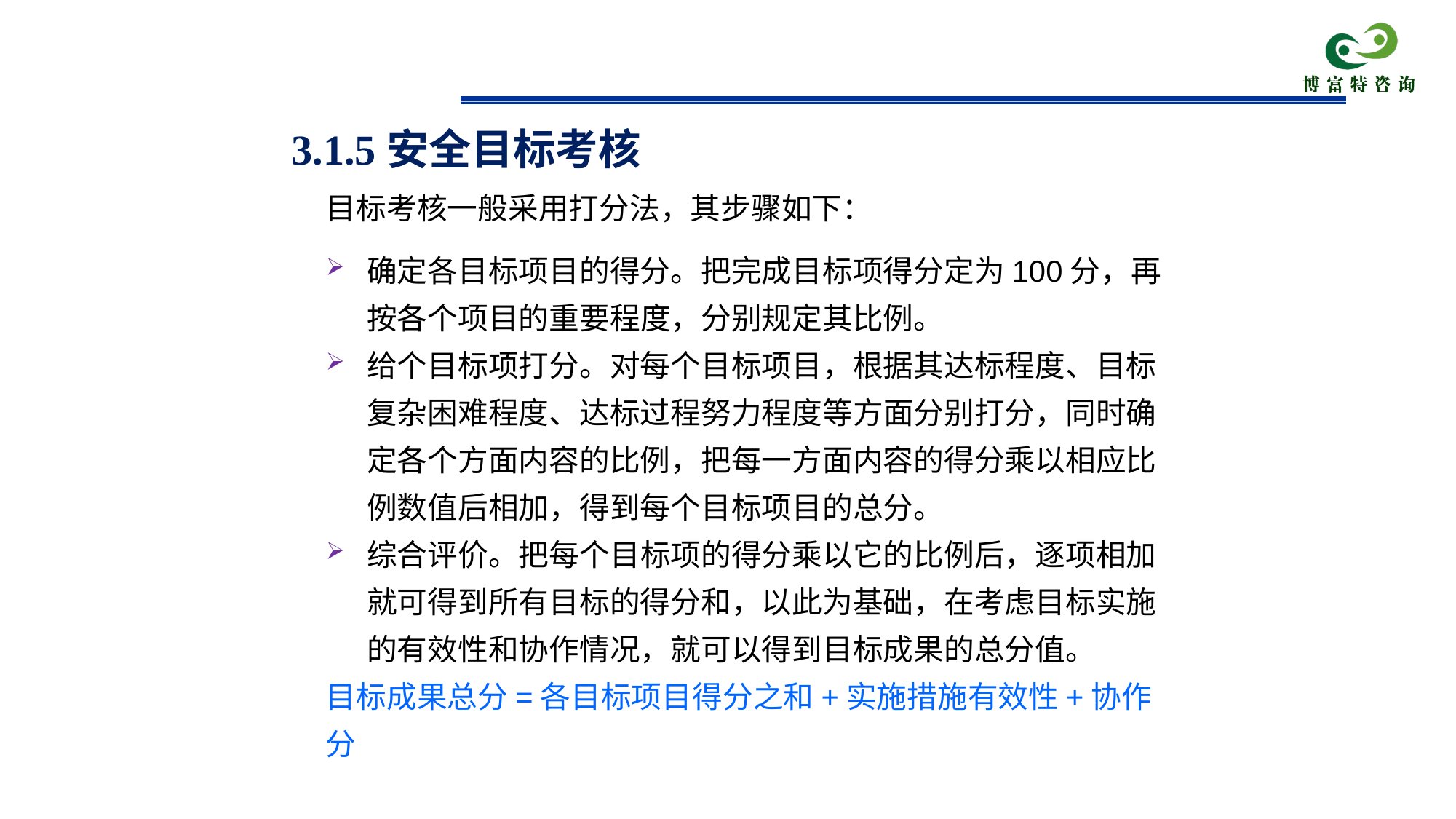

3.1.5安全目标考核
目标考核一般采用打分法，其步骤如下：
确定各目标项目的得分。把完成目标项得分定为100分，再按各个项目的重要程度，分别规定其比例。
给个目标项打分。对每个目标项目，根据其达标程度、目标复杂困难程度、达标过程努力程度等方面分别打分，同时确定各个方面内容的比例，把每一方面内容的得分乘以相应比例数值后相加，得到每个目标项目的总分。
综合评价。把每个目标项的得分乘以它的比例后，逐项相加就可得到所有目标的得分和，以此为基础，在考虑目标实施的有效性和协作情况，就可以得到目标成果的总分值。
目标成果总分=各目标项目得分之和+实施措施有效性+协作分